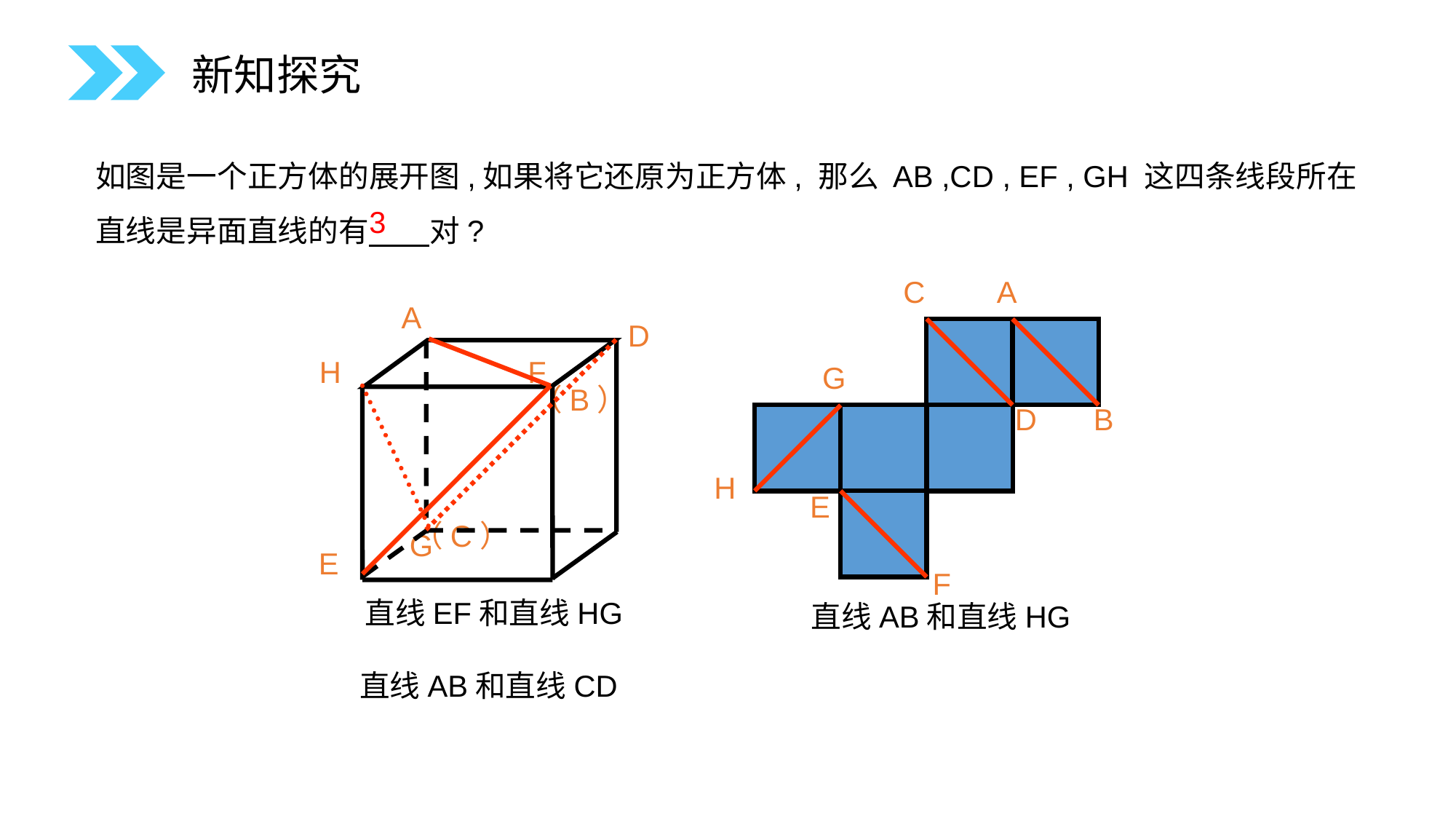

新知探究
如图是一个正方体的展开图,如果将它还原为正方体, 那么 AB ,CD , EF , GH 这四条线段所在直线是异面直线的有         对?
3
C
A
A
D

H
F
（B）

（C）
G
E

G
D
B

H
E

F
直线EF和直线HG
直线AB和直线HG
直线AB和直线CD